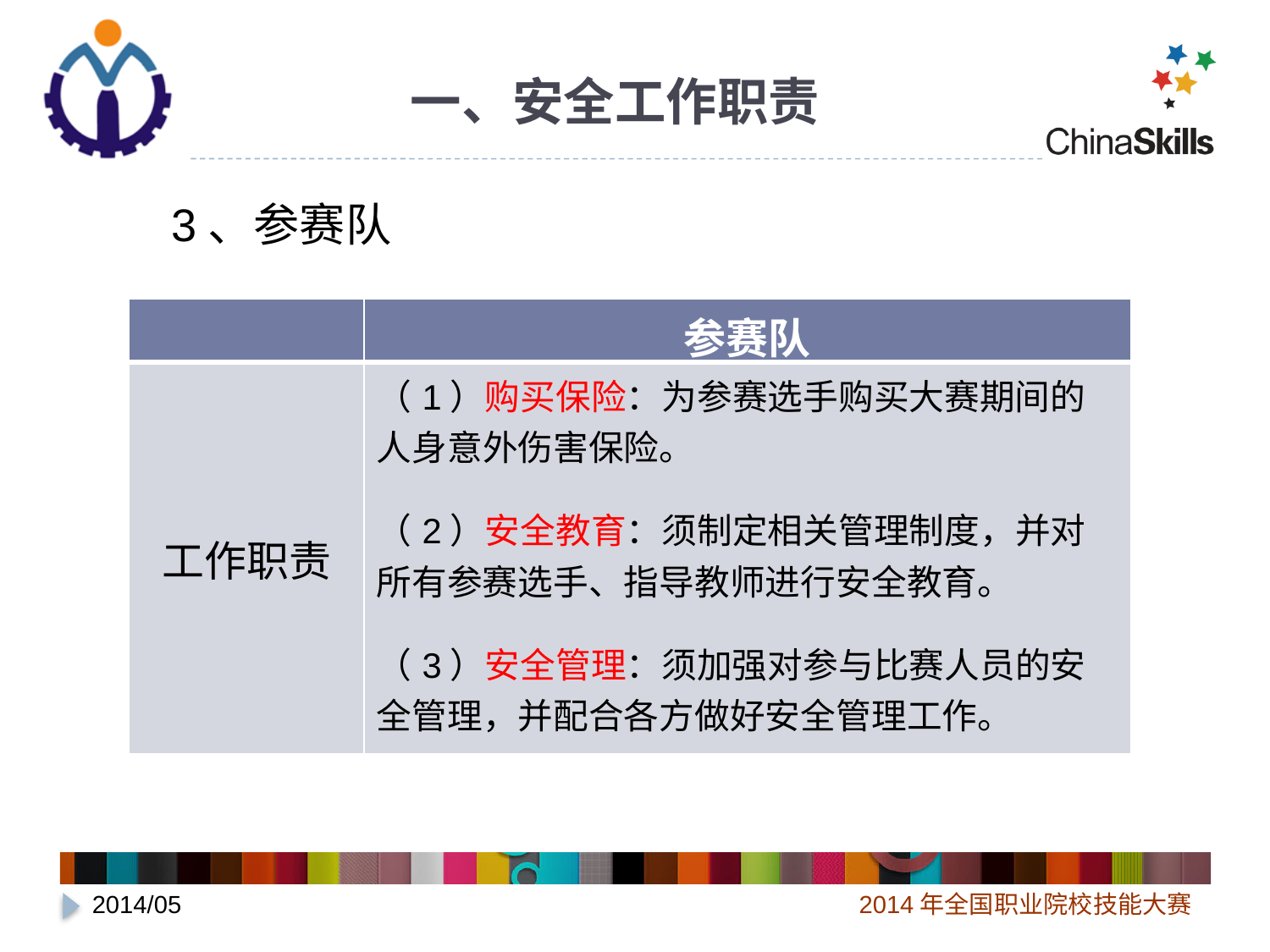

一、安全工作职责
3、参赛队
|  | 参赛队 |
| --- | --- |
| 工作职责 | （1）购买保险：为参赛选手购买大赛期间的人身意外伤害保险。 （2）安全教育：须制定相关管理制度，并对所有参赛选手、指导教师进行安全教育。 （3）安全管理：须加强对参与比赛人员的安全管理，并配合各方做好安全管理工作。 |
2014/05
2014年全国职业院校技能大赛